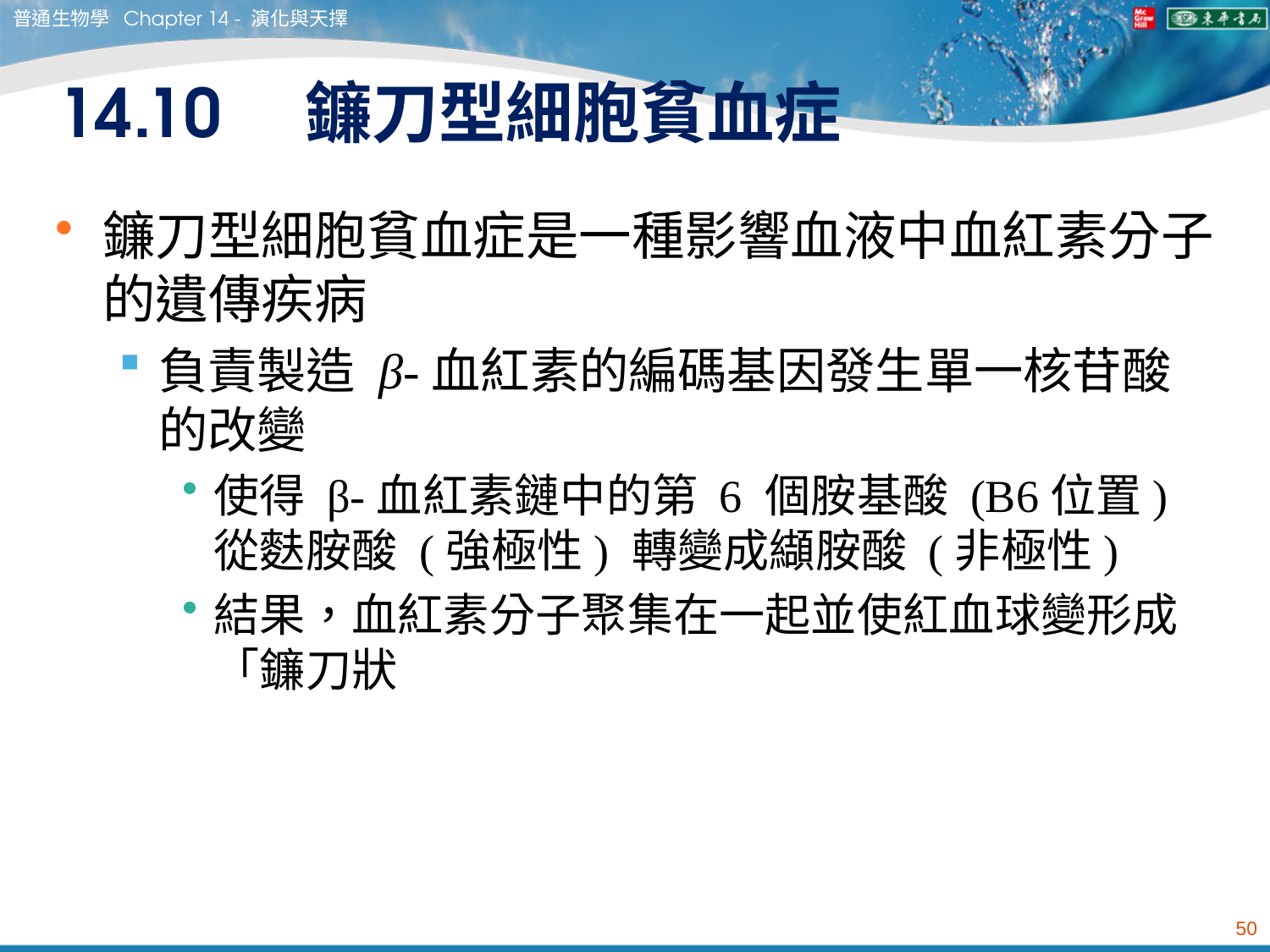

普通生物學  Chapter 14 - 演化與天擇
# 14.10　鐮刀型細胞貧血症
鐮刀型細胞貧血症是一種影響血液中血紅素分子的遺傳疾病
負責製造 β-血紅素的編碼基因發生單一核苷酸的改變
使得 β-血紅素鏈中的第 6 個胺基酸 (B6位置) 從麩胺酸 (強極性) 轉變成纈胺酸 (非極性)
結果，血紅素分子聚集在一起並使紅血球變形成「鐮刀狀
50